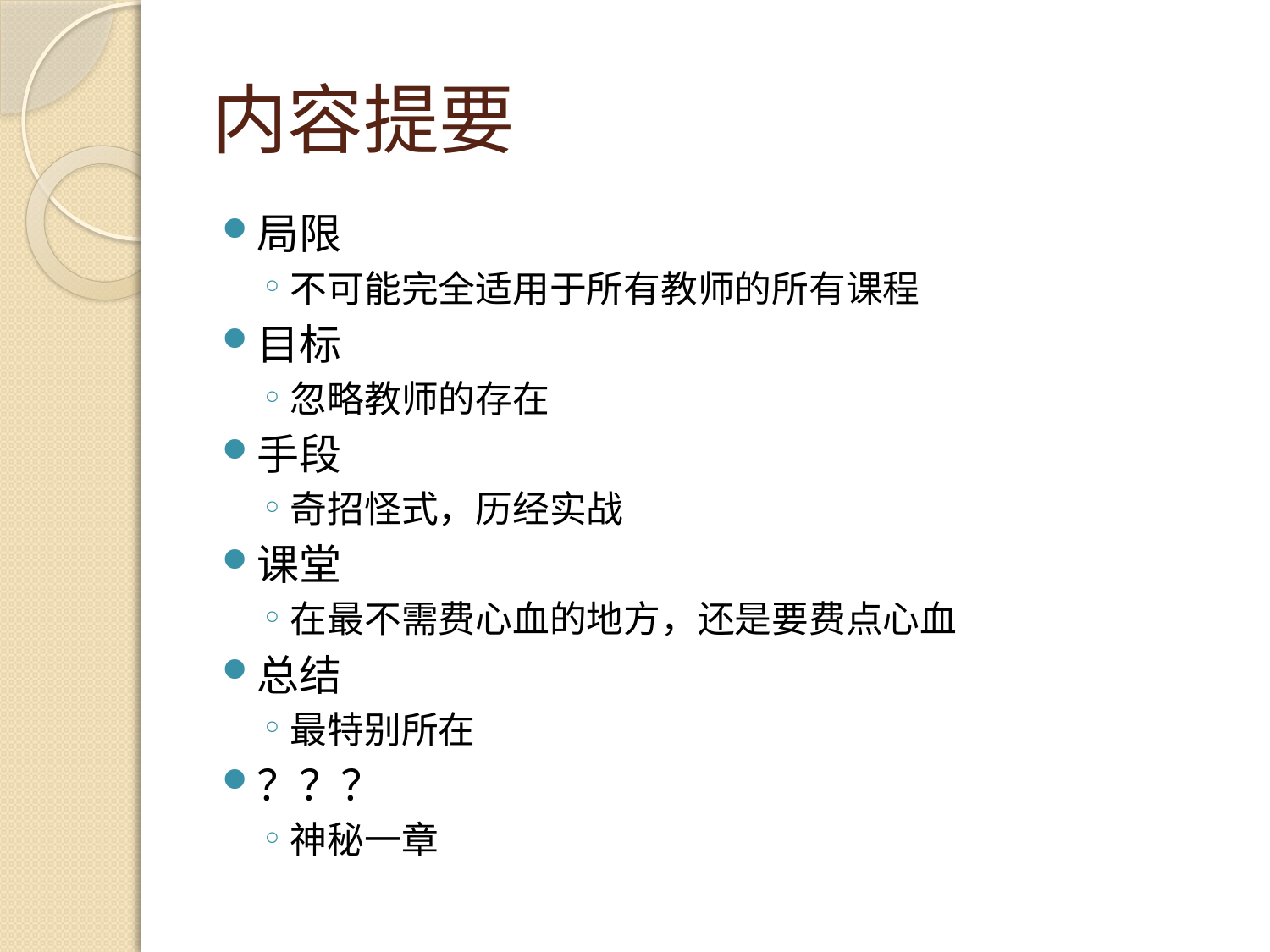

# 内容提要
局限
不可能完全适用于所有教师的所有课程
目标
忽略教师的存在
手段
奇招怪式，历经实战
课堂
在最不需费心血的地方，还是要费点心血
总结
最特别所在
？？？
神秘一章